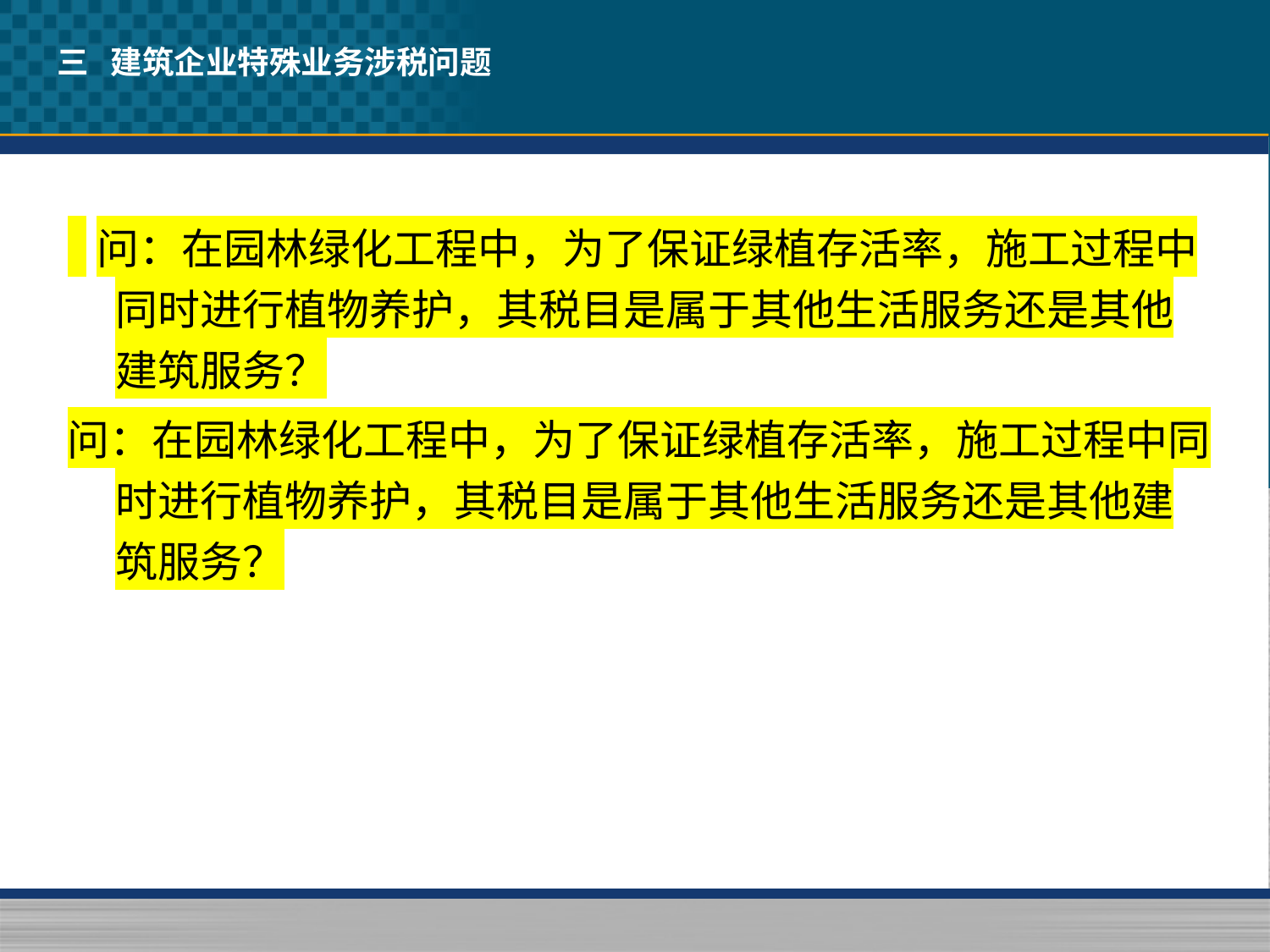

三   建筑企业特殊业务涉税问题
  问：在园林绿化工程中，为了保证绿植存活率，施工过程中同时进行植物养护，其税目是属于其他生活服务还是其他建筑服务？
问：在园林绿化工程中，为了保证绿植存活率，施工过程中同时进行植物养护，其税目是属于其他生活服务还是其他建筑服务？